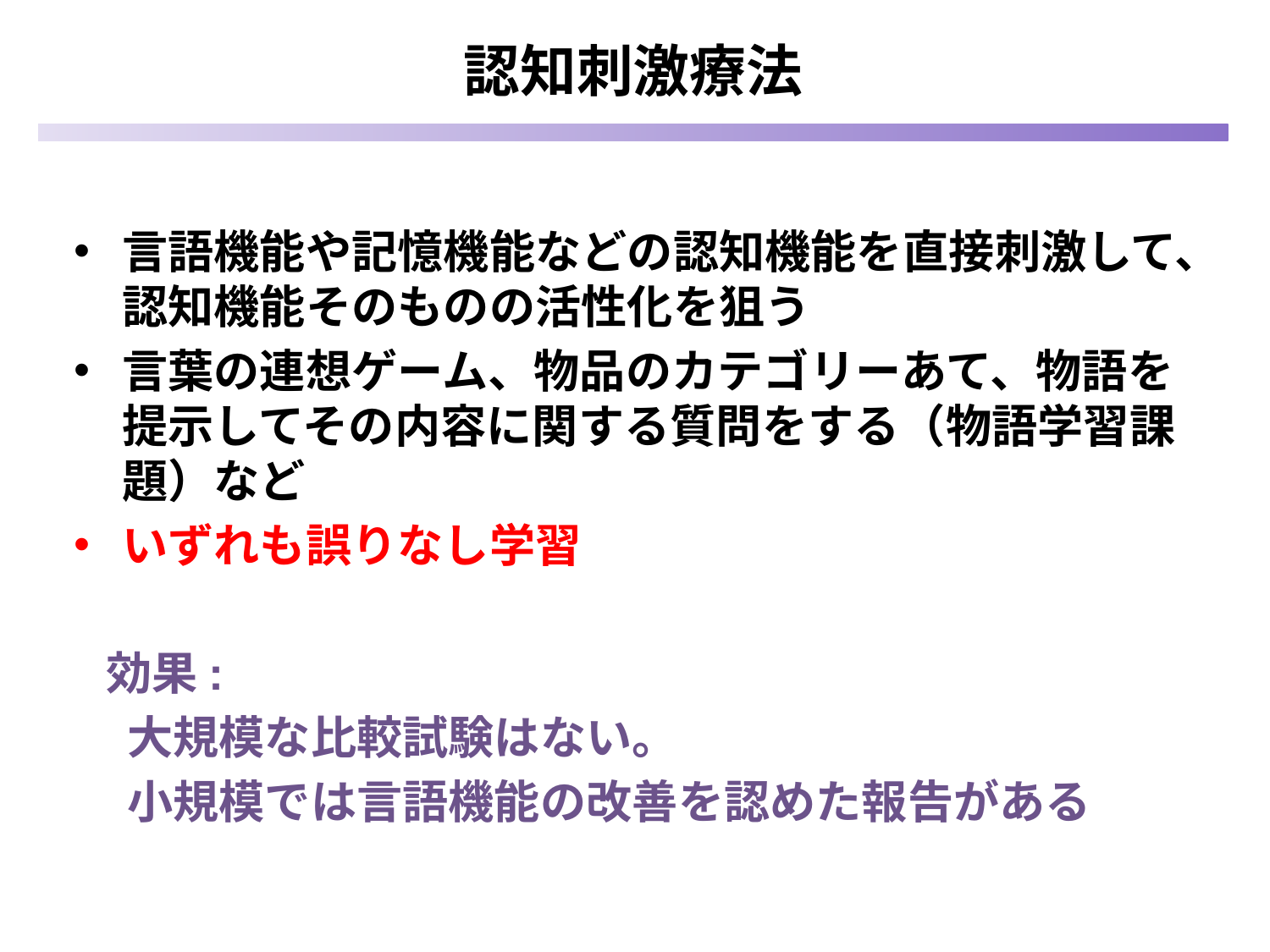

認知刺激療法

言語機能や記憶機能などの認知機能を直接刺激して、認知機能そのものの活性化を狙う
言葉の連想ゲーム、物品のカテゴリーあて、物語を提示してその内容に関する質問をする（物語学習課題）など
いずれも誤りなし学習

  効果:
    大規模な比較試験はない。
    小規模では言語機能の改善を認めた報告がある